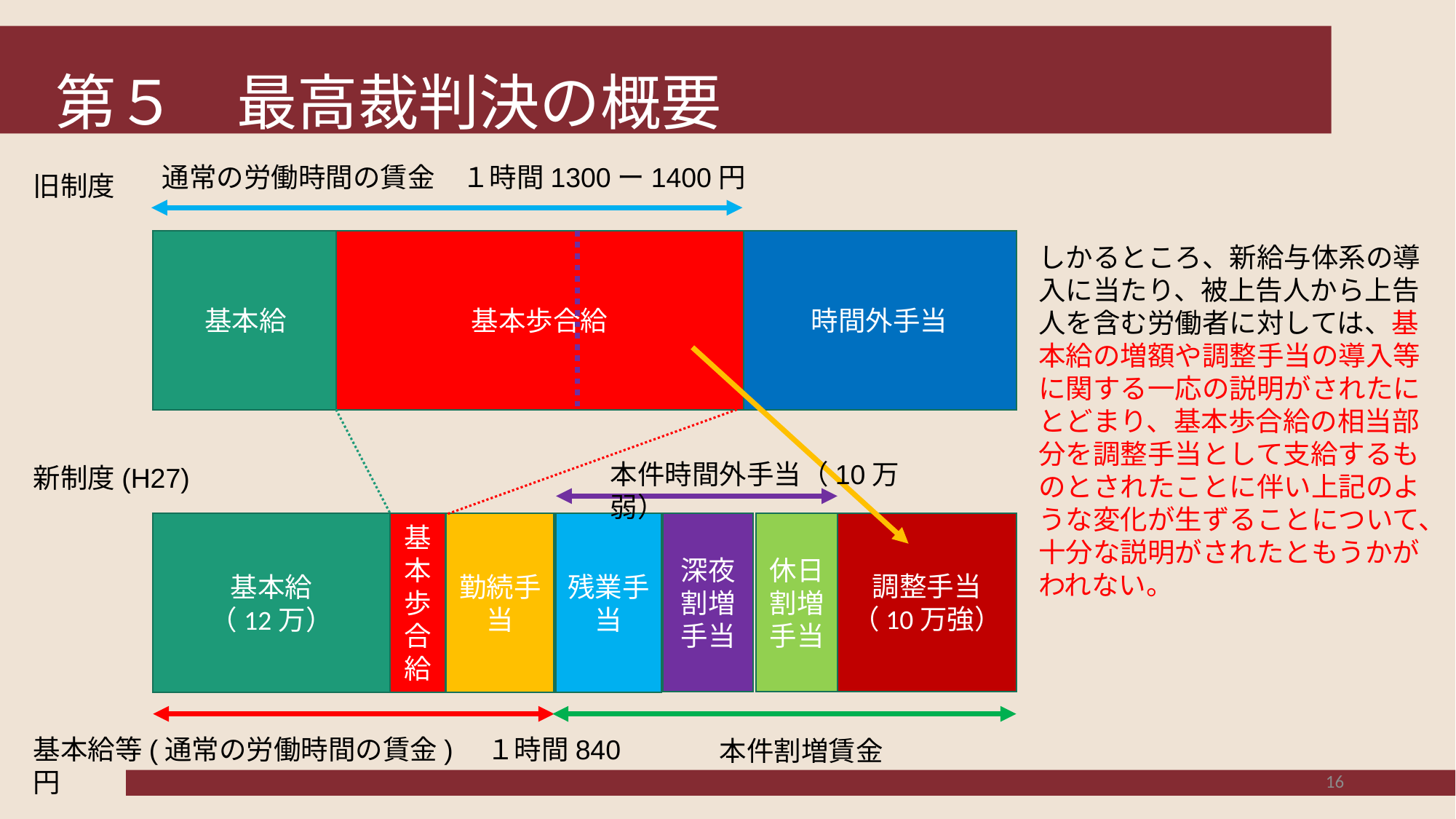

# 第５　最高裁判決の概要
通常の労働時間の賃金　１時間1300ー1400円
旧制度
基本給
基本歩合給
時間外手当
しかるところ、新給与体系の導入に当たり、被上告人から上告人を含む労働者に対しては、基本給の増額や調整手当の導入等に関する一応の説明がされたにとどまり、基本歩合給の相当部分を調整手当として支給するものとされたことに伴い上記のような変化が生ずることについて、十分な説明がされたともうかがわれない。
本件時間外手当（10万弱）
新制度(H27)
深夜割増手当
休日割増手当
調整手当（10万強）
基本給
（12万）
基本歩合給
勤続手当
残業手当
基本給等(通常の労働時間の賃金)　１時間840円
本件割増賃金
16